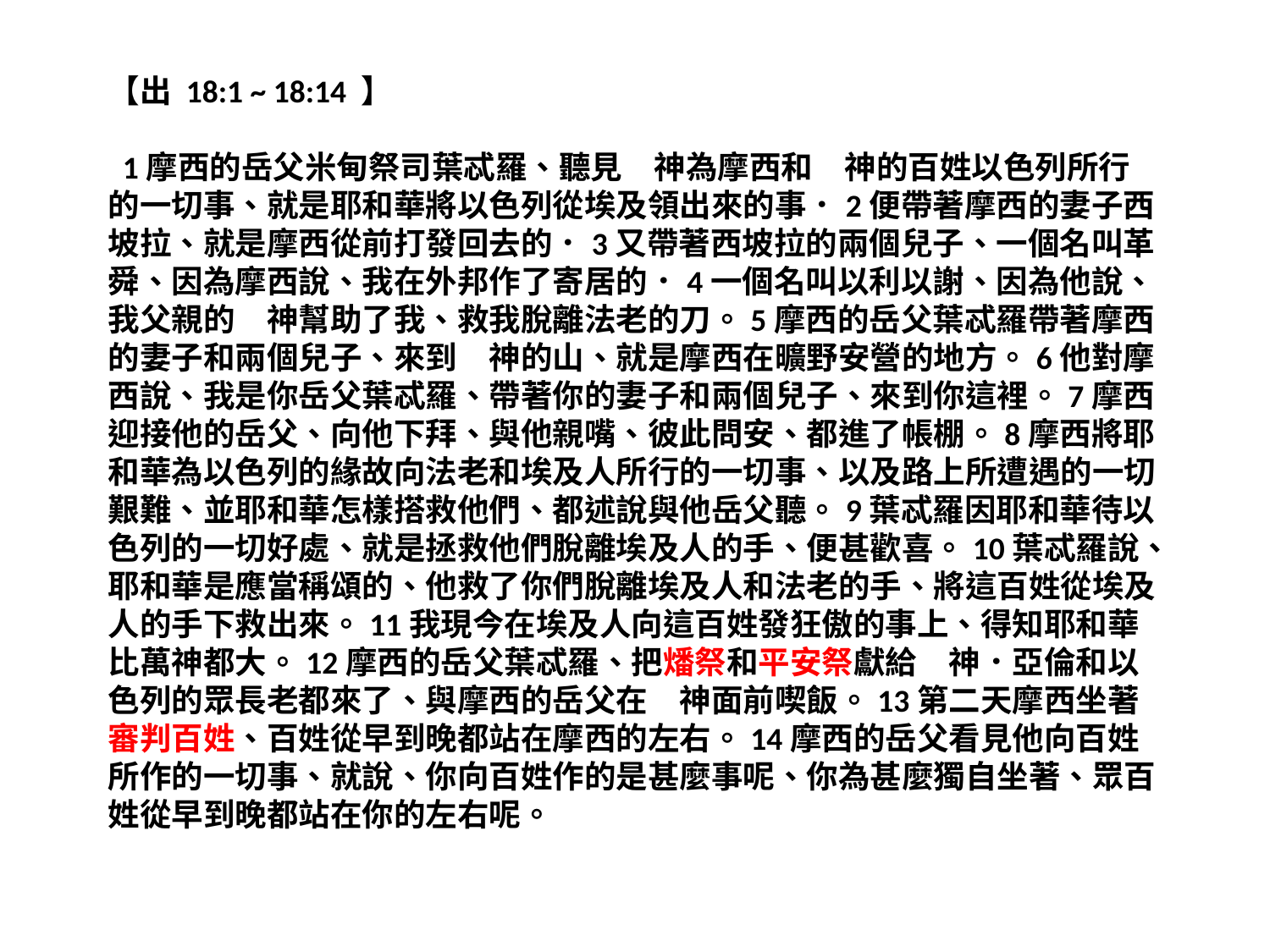

# 【出 18:1 ~ 18:14 】 1摩西的岳父米甸祭司葉忒羅、聽見　神為摩西和　神的百姓以色列所行的一切事、就是耶和華將以色列從埃及領出來的事．2便帶著摩西的妻子西坡拉、就是摩西從前打發回去的．3又帶著西坡拉的兩個兒子、一個名叫革舜、因為摩西說、我在外邦作了寄居的．4一個名叫以利以謝、因為他說、我父親的　神幫助了我、救我脫離法老的刀。5摩西的岳父葉忒羅帶著摩西的妻子和兩個兒子、來到　神的山、就是摩西在曠野安營的地方。6他對摩西說、我是你岳父葉忒羅、帶著你的妻子和兩個兒子、來到你這裡。7摩西迎接他的岳父、向他下拜、與他親嘴、彼此問安、都進了帳棚。8摩西將耶和華為以色列的緣故向法老和埃及人所行的一切事、以及路上所遭遇的一切艱難、並耶和華怎樣搭救他們、都述說與他岳父聽。9葉忒羅因耶和華待以色列的一切好處、就是拯救他們脫離埃及人的手、便甚歡喜。10葉忒羅說、耶和華是應當稱頌的、他救了你們脫離埃及人和法老的手、將這百姓從埃及人的手下救出來。11我現今在埃及人向這百姓發狂傲的事上、得知耶和華比萬神都大。12摩西的岳父葉忒羅、把燔祭和平安祭獻給　神．亞倫和以色列的眾長老都來了、與摩西的岳父在　神面前喫飯。13第二天摩西坐著審判百姓、百姓從早到晚都站在摩西的左右。14摩西的岳父看見他向百姓所作的一切事、就說、你向百姓作的是甚麼事呢、你為甚麼獨自坐著、眾百姓從早到晚都站在你的左右呢。